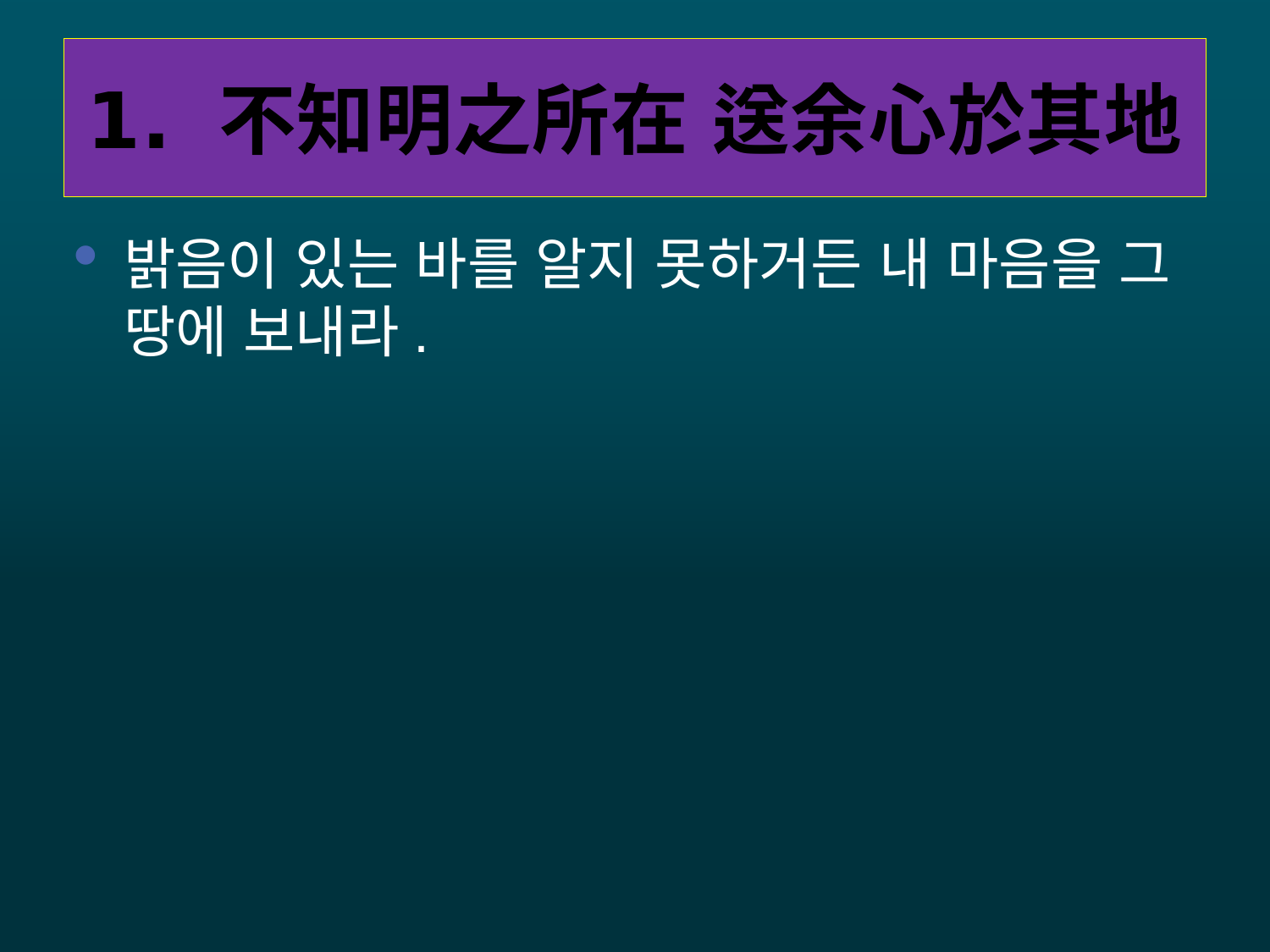

# 1. 不知明之所在 送余心於其地
밝음이 있는 바를 알지 못하거든 내 마음을 그 땅에 보내라.